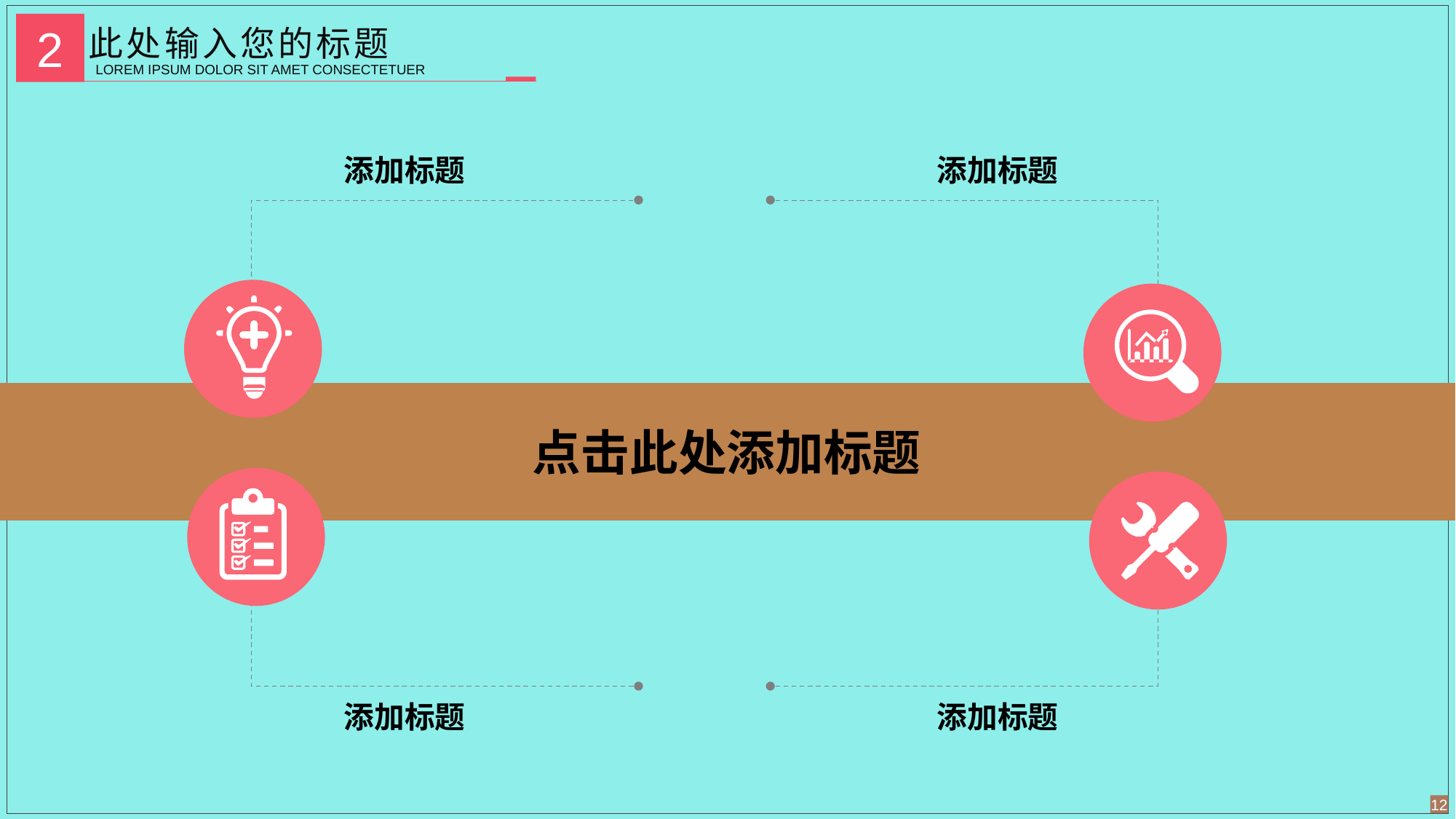

此处输入您的标题
2
LOREM IPSUM DOLOR SIT AMET CONSECTETUER

添加标题
添加标题

点击此处添加标题

添加标题
添加标题
12